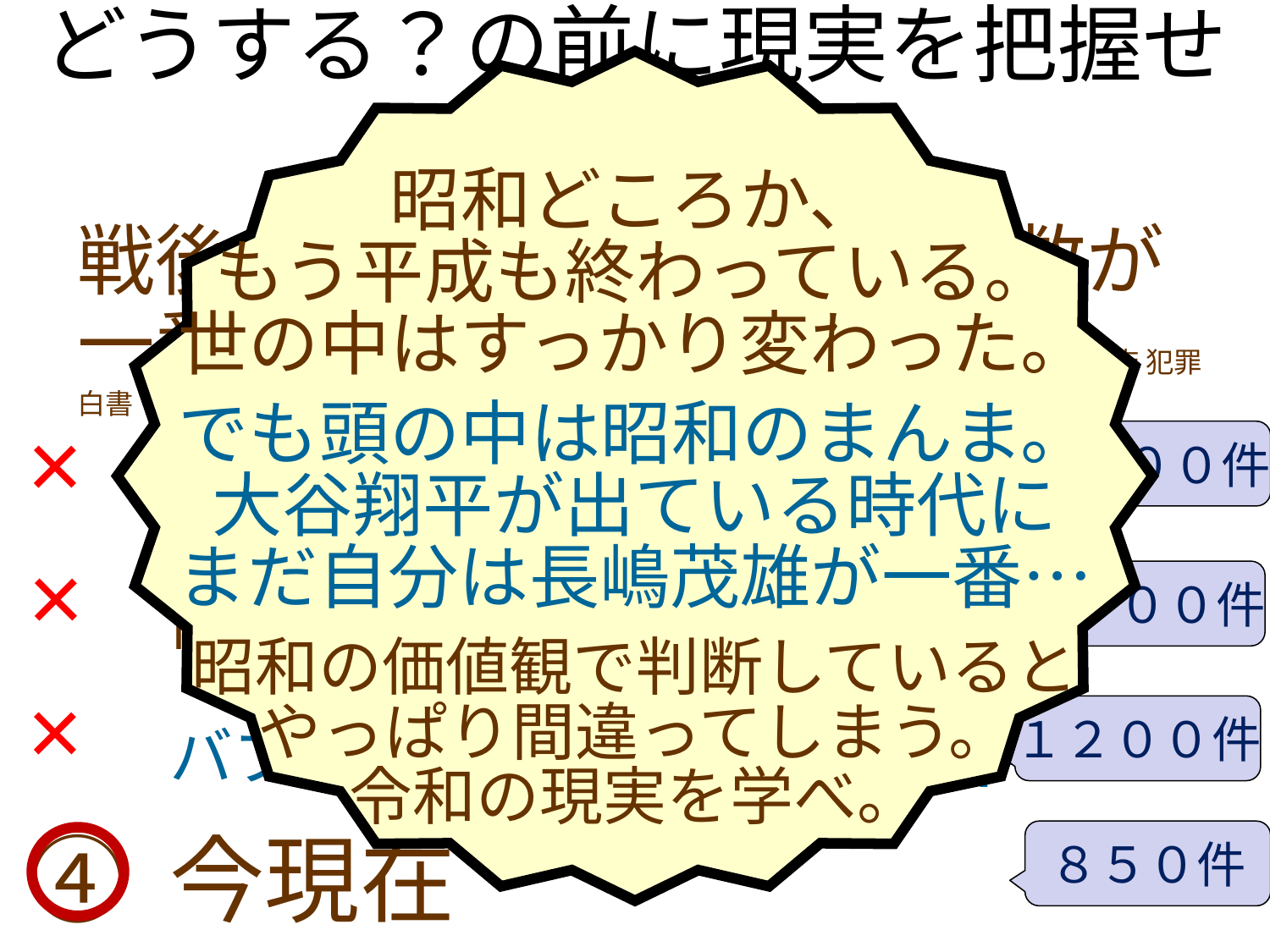

どうする？の前に現実を把握せよ
例：日本の治安

昭和どころか、
もう平成も終わっている。
世の中はすっかり変わった。

でも頭の中は昭和のまんま。
大谷翔平が出ている時代に
まだ自分は長嶋茂雄が一番…

昭和の価値観で判断していると
やっぱり間違ってしまう。
令和の現実を学べ。

戦後の日本で殺人事件の件数が    一番少なかったのはいつ？ ＠警察庁 犯罪白書
① 人情が豊かだった１９５０年
② 高度成長期の１９７０年
③ バブル景気の１９９０年
④ 今現在
×
２９００件
×
２０００件
×
１２００件
８５０件